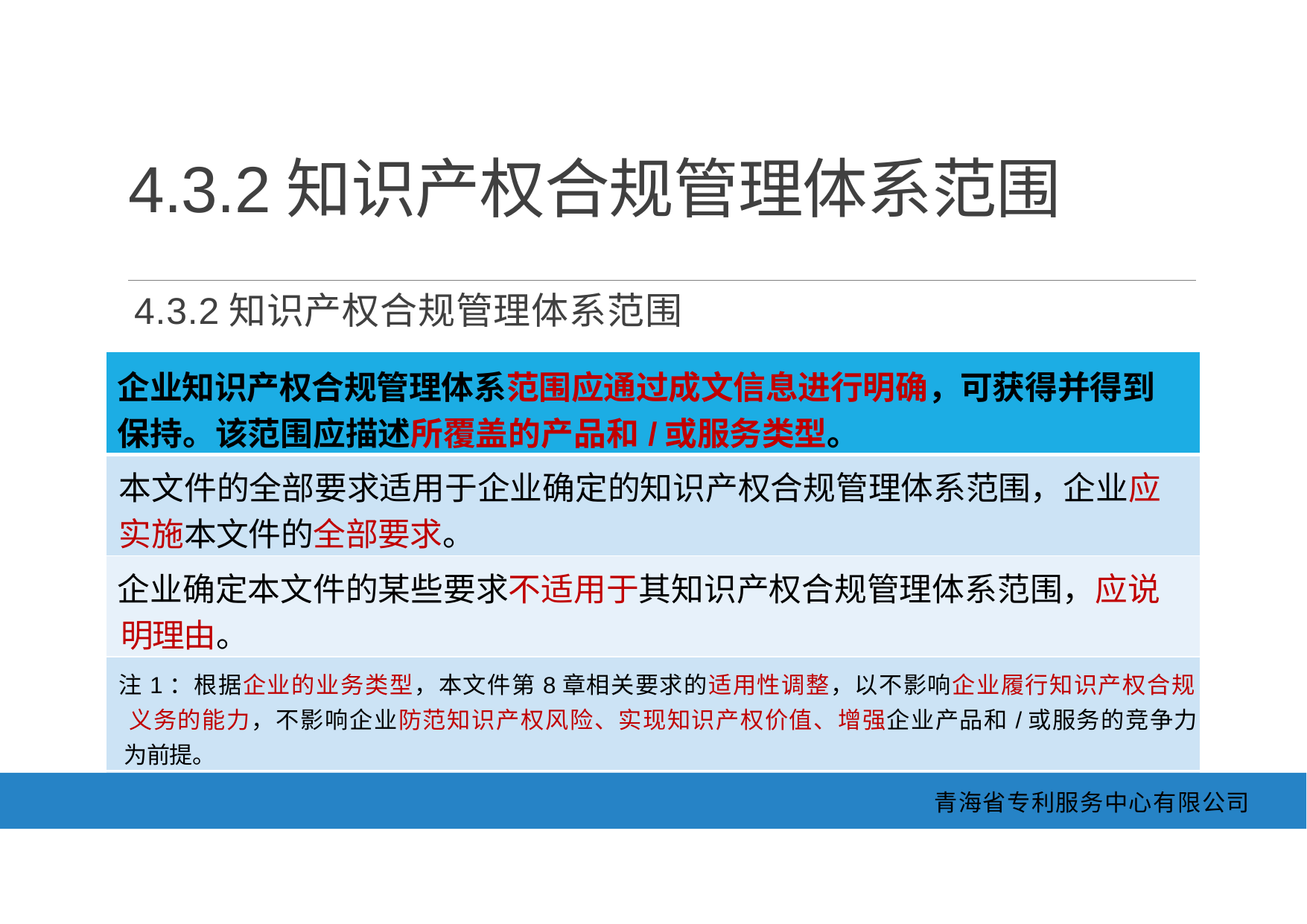

4.3.2知识产权合规管理体系范围

4.3.2知识产权合规管理体系范围
| 企业知识产权合规管理体系范围应通过成文信息进行明确，可获得并得到 保持。该范围应描述所覆盖的产品和/或服务类型。 |
| --- |
| 本文件的全部要求适用于企业确定的知识产权合规管理体系范围，企业应 实施本文件的全部要求。 |
| 企业确定本文件的某些要求不适用于其知识产权合规管理体系范围，应说 明理由。 |
| 注1：根据企业的业务类型，本文件第8章相关要求的适用性调整，以不影响企业履行知识产权合规 义务的能力，不影响企业防范知识产权风险、实现知识产权价值、增强企业产品和/或服务的竞争力 为前提。 |
| 注2：本文件使用的“业务”一词能够广义地理解为涉及企业存在目的的核心活动。 |

青海省专利服务中心有限公司